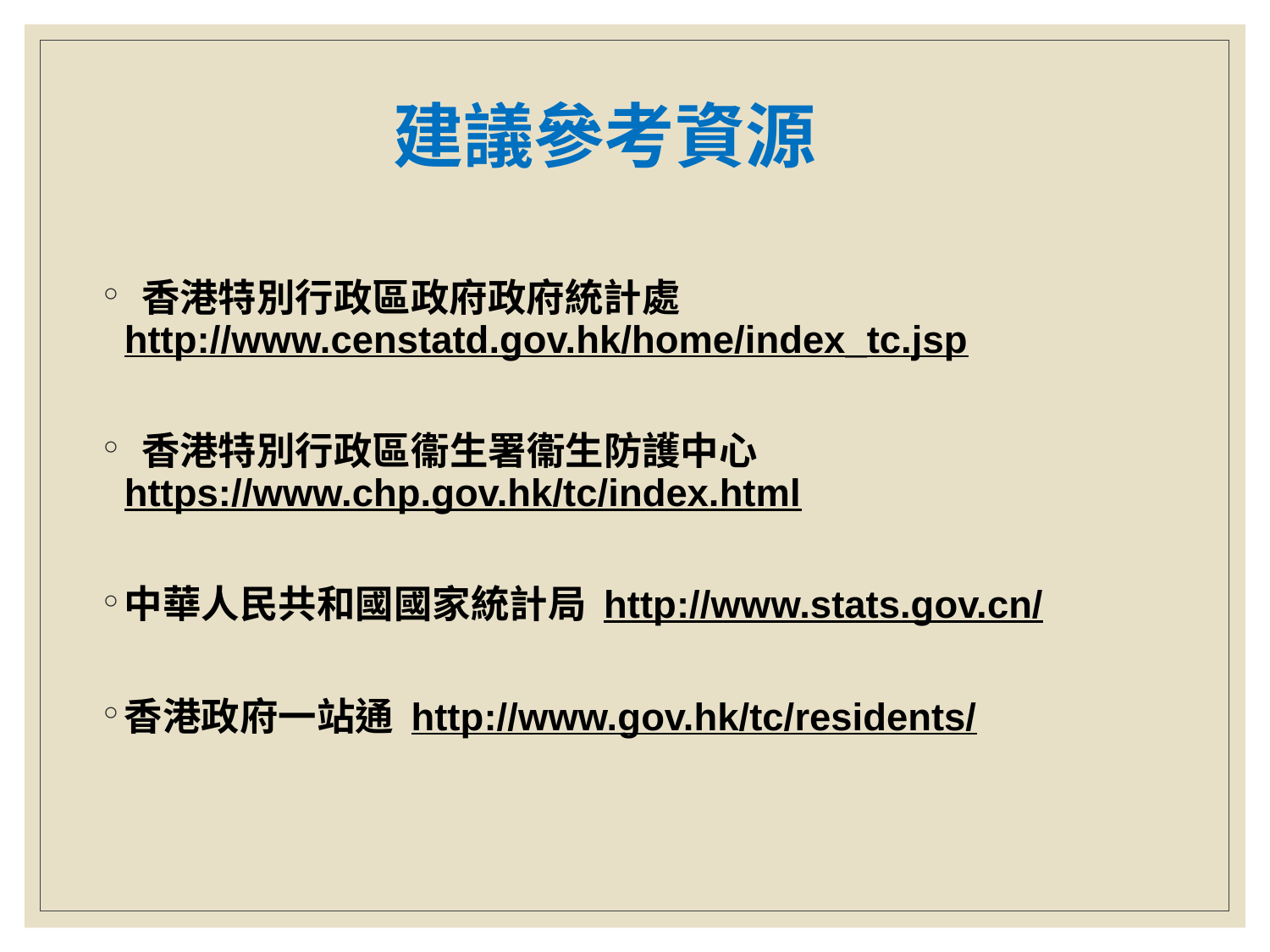

# 建議參考資源
 香港特別行政區政府政府統計處 http://www.censtatd.gov.hk/home/index_tc.jsp

 香港特別行政區衞生署衞生防護中心  https://www.chp.gov.hk/tc/index.html

中華人民共和國國家統計局 http://www.stats.gov.cn/

香港政府一站通 http://www.gov.hk/tc/residents/